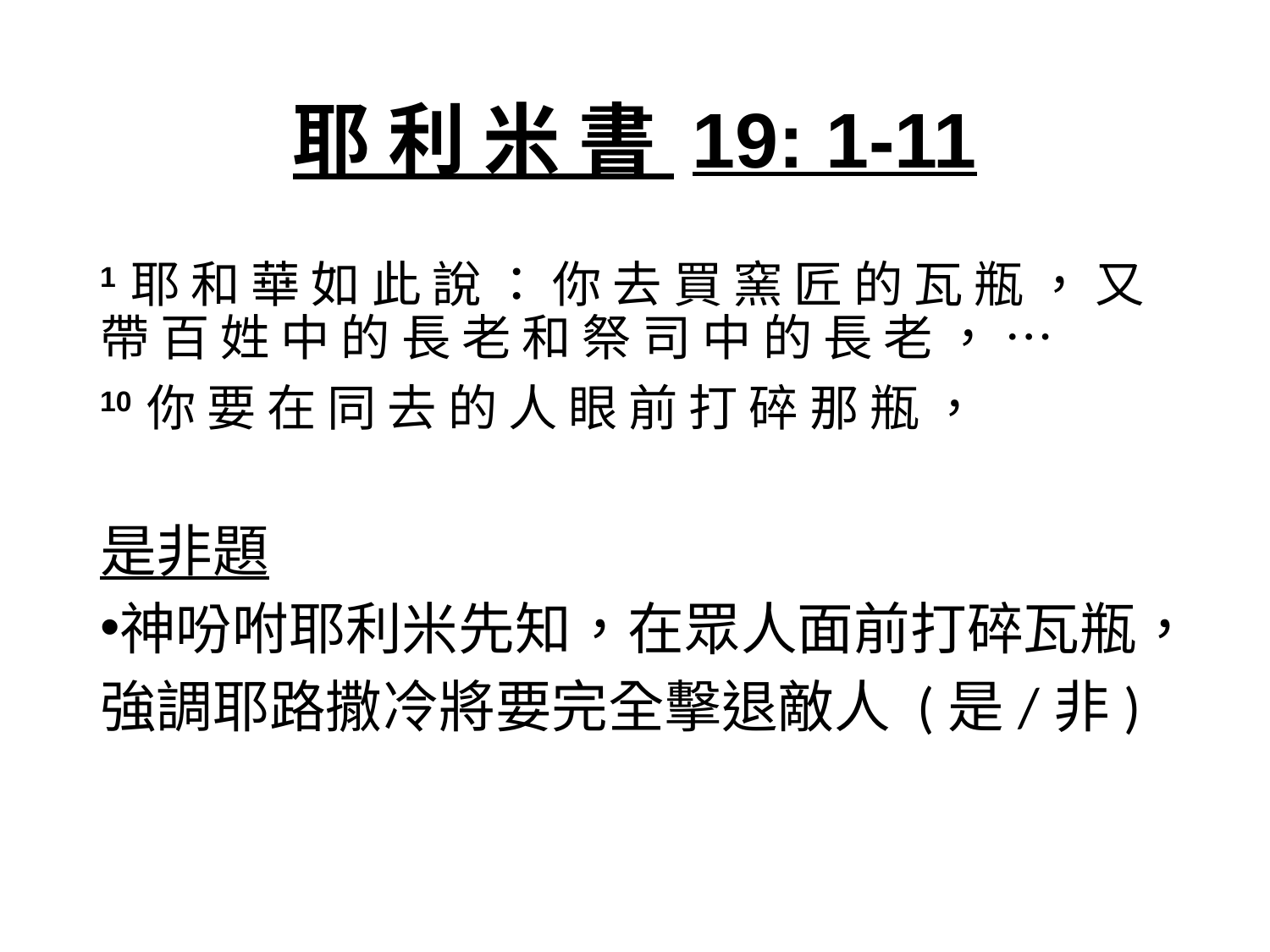

# 耶 利 米 書 19: 1-11
1 耶 和 華 如 此 說 ： 你 去 買 窯 匠 的 瓦 瓶 ， 又 帶 百 姓 中 的 長 老 和 祭 司 中 的 長 老 ， …
10 你 要 在 同 去 的 人 眼 前 打 碎 那 瓶 ，

是非題
神吩咐耶利米先知，在眾人面前打碎瓦瓶，強調耶路撒冷將要完全擊退敵人 (是/非)